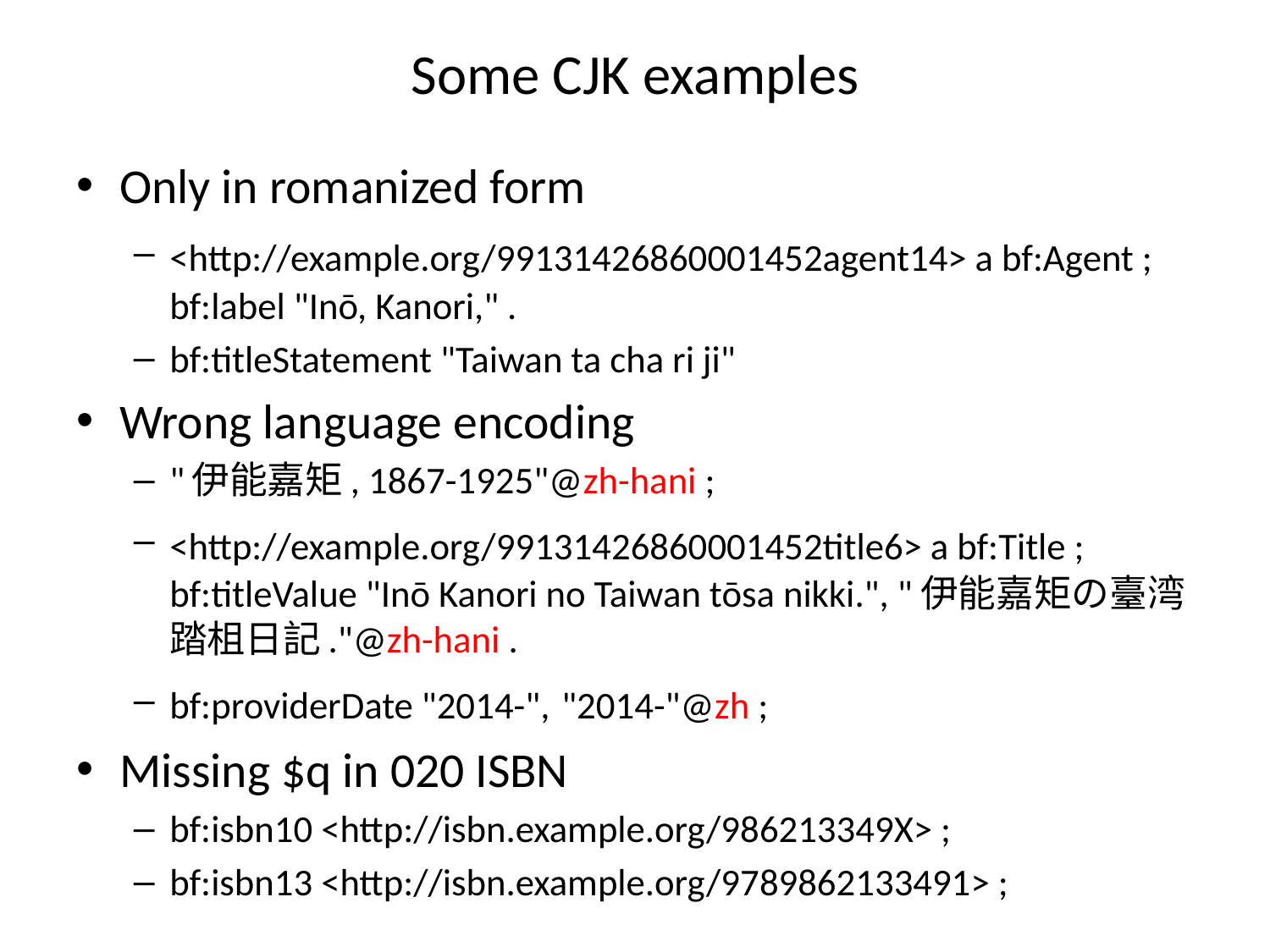

# Some CJK examples
Only in romanized form
<http://example.org/99131426860001452agent14> a bf:Agent ; bf:label "Inō, Kanori," .
bf:titleStatement "Taiwan ta cha ri ji"
Wrong language encoding
"伊能嘉矩, 1867-1925"@zh-hani ;
<http://example.org/99131426860001452title6> a bf:Title ; bf:titleValue "Inō Kanori no Taiwan tōsa nikki.", "伊能嘉矩の臺湾踏柤日記."@zh-hani .
bf:providerDate "2014-", "2014-"@zh ;
Missing $q in 020 ISBN
bf:isbn10 <http://isbn.example.org/986213349X> ;
bf:isbn13 <http://isbn.example.org/9789862133491> ;